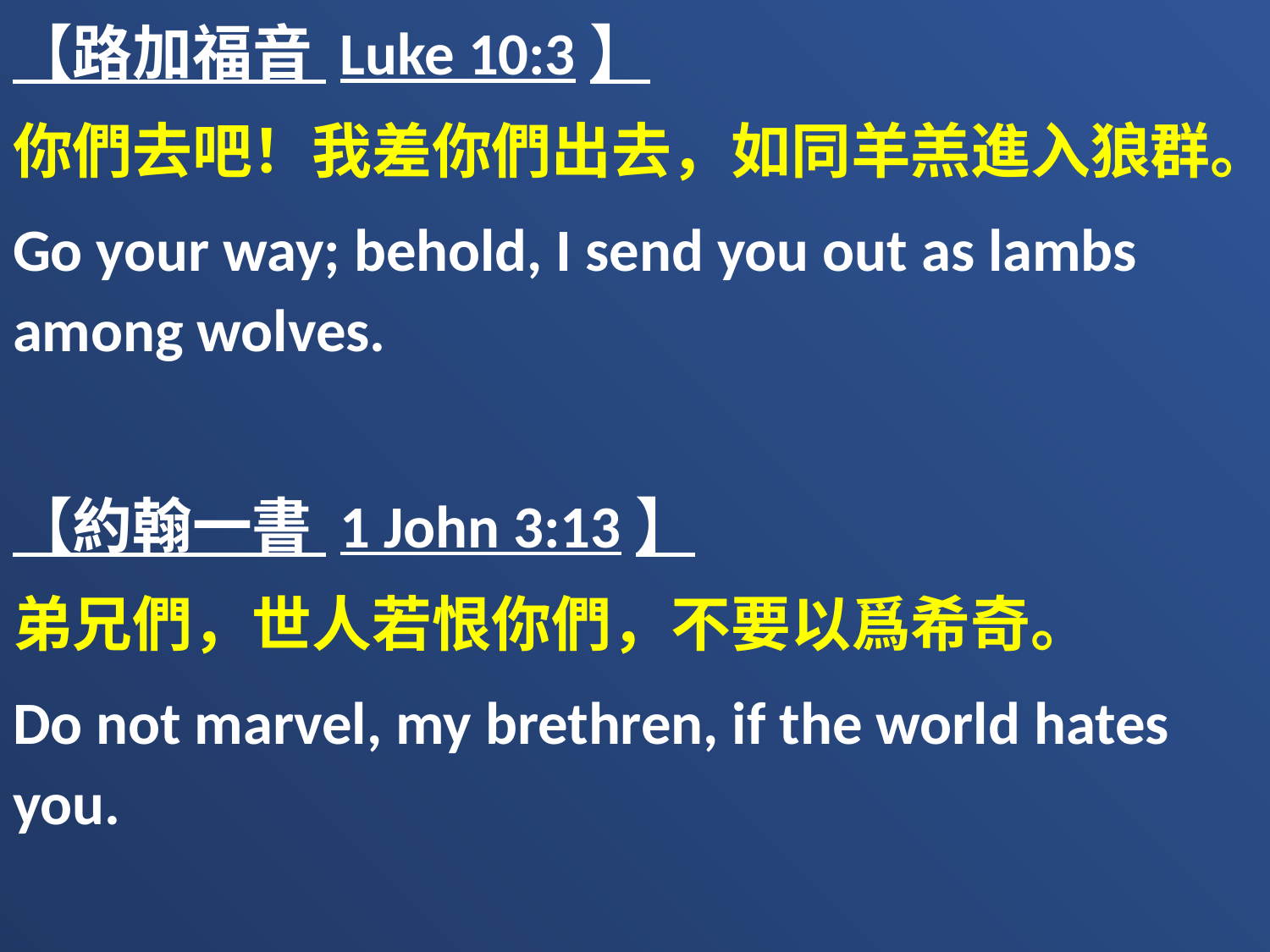

【路加福音 Luke 10:3】
你們去吧！我差你們出去，如同羊羔進入狼群。
Go your way; behold, I send you out as lambs among wolves.

【約翰一書 1 John 3:13】
弟兄們，世人若恨你們，不要以爲希奇。
Do not marvel, my brethren, if the world hates you.